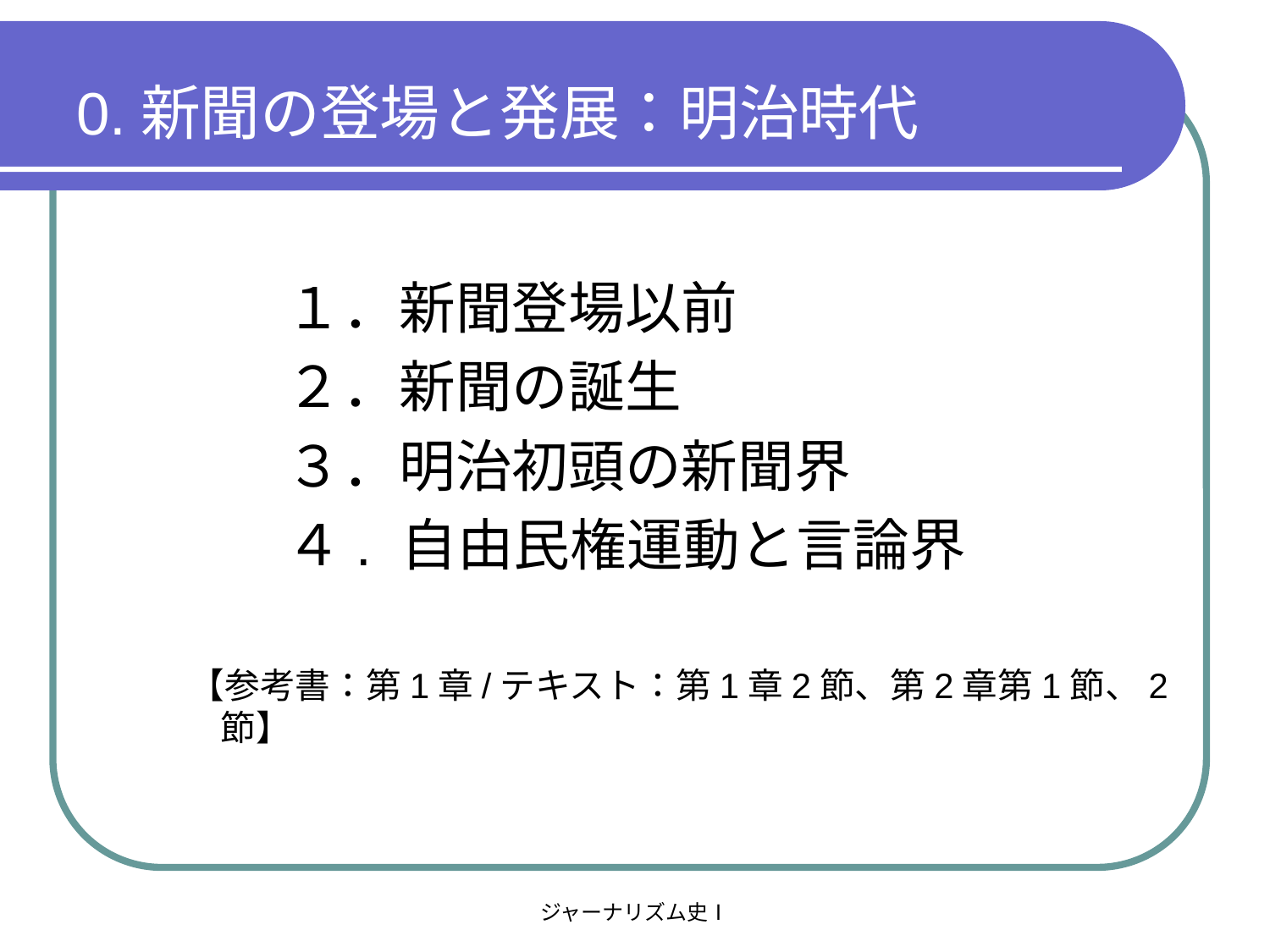

# 0.新聞の登場と発展：明治時代
　　１．新聞登場以前
　　２．新聞の誕生
　　３．明治初頭の新聞界
　　４. 自由民権運動と言論界

 【参考書：第1章/テキスト：第1章2節、第2章第1節、2節】
ジャーナリズム史Ⅰ